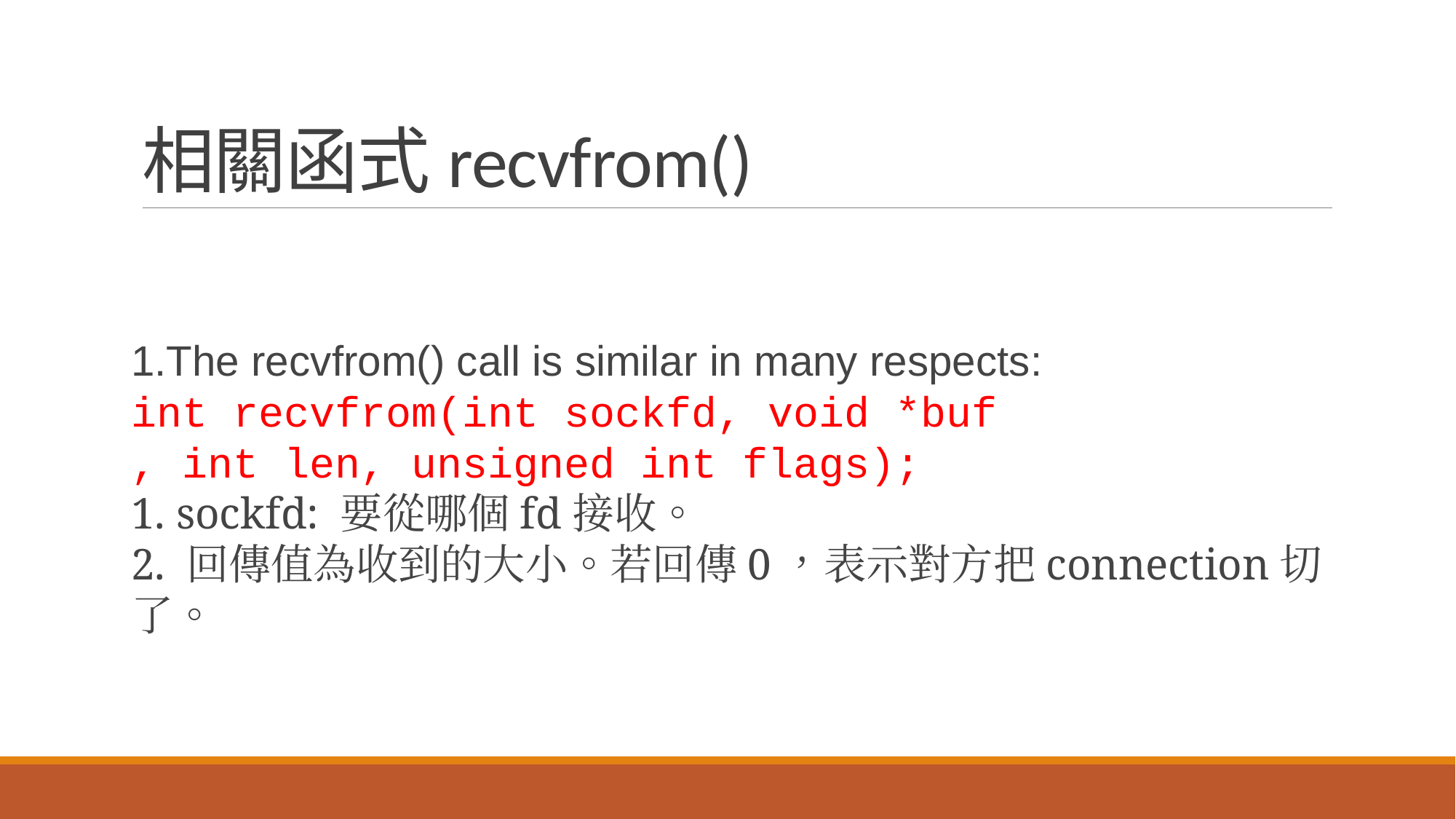

# 相關函式recvfrom()

The recvfrom() call is similar in many respects:
int recvfrom(int sockfd, void *buf
, int len, unsigned int flags);
1. sockfd: 要從哪個fd接收。
2. 回傳值為收到的大小。若回傳0，表示對方把connection切了。